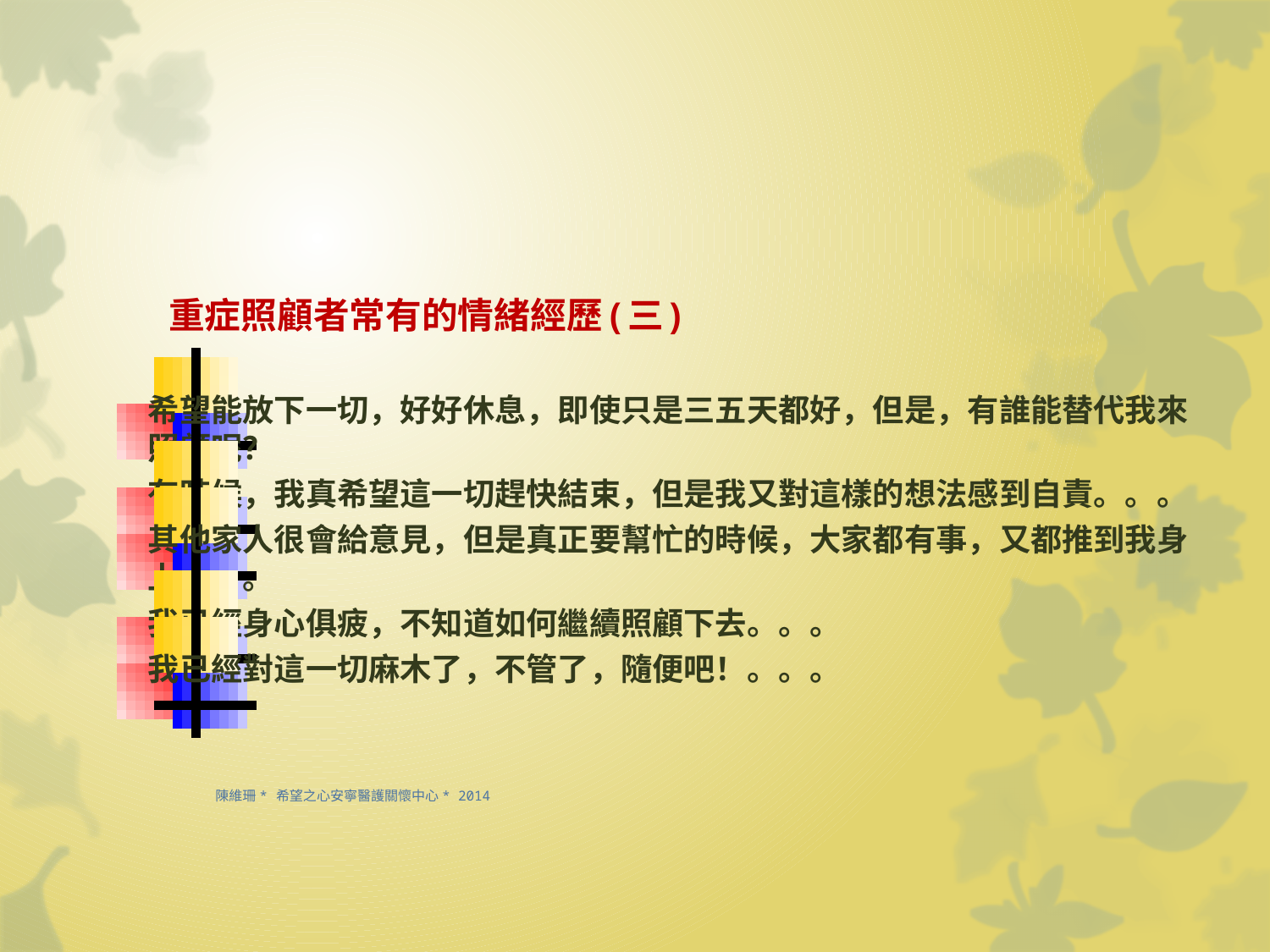

#

      重症照顧者常有的情緒經歷(三)

希望能放下一切，好好休息，即使只是三五天都好，但是，有誰能替代我來照顧呢？
有時候，我真希望這一切趕快結束，但是我又對這樣的想法感到自責。。。
其他家人很會給意見，但是真正要幫忙的時候，大家都有事，又都推到我身上。。。
我已經身心俱疲，不知道如何繼續照顧下去。。。
我已經對這一切麻木了，不管了，隨便吧！。。。

                           陳維珊 * 希望之心安寧醫護關懷中心 * 2014